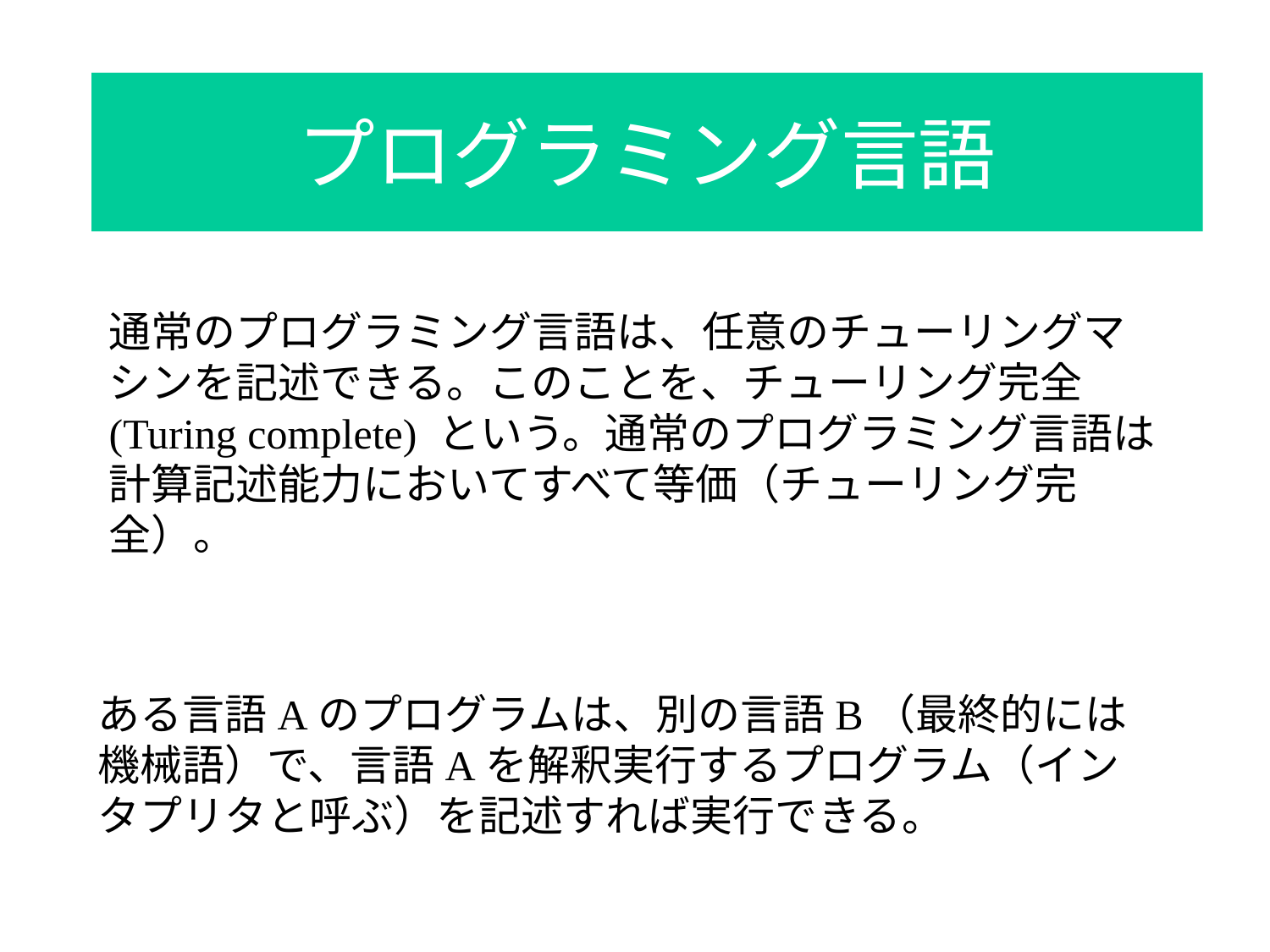

# プログラミング言語
通常のプログラミング言語は、任意のチューリングマシンを記述できる。このことを、チューリング完全 (Turing complete) という。通常のプログラミング言語は計算記述能力においてすべて等価（チューリング完全）。
ある言語Aのプログラムは、別の言語B（最終的には機械語）で、言語Aを解釈実行するプログラム（インタプリタと呼ぶ）を記述すれば実行できる。